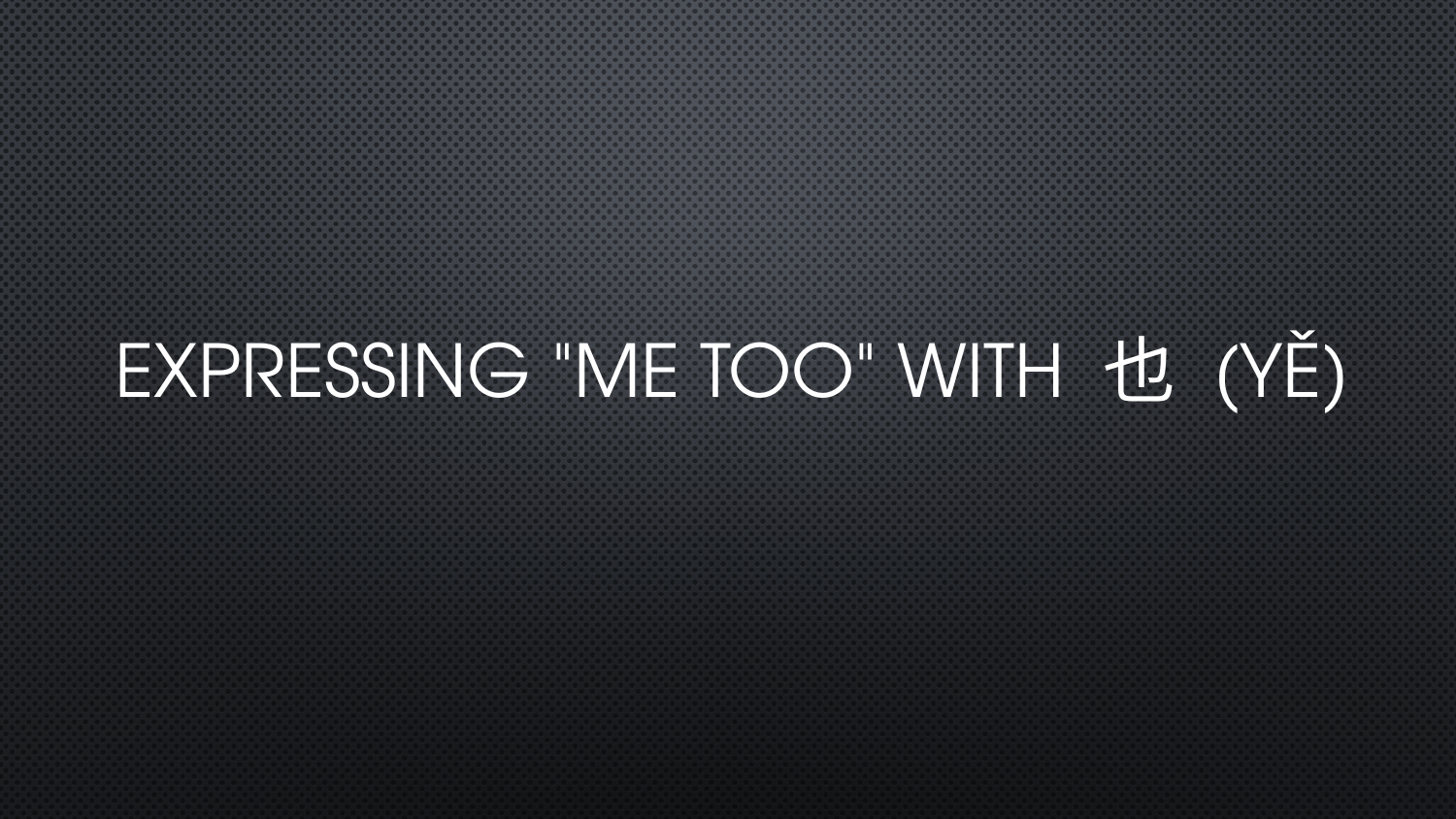

# Expressing "Me Too" with 也 (yě)